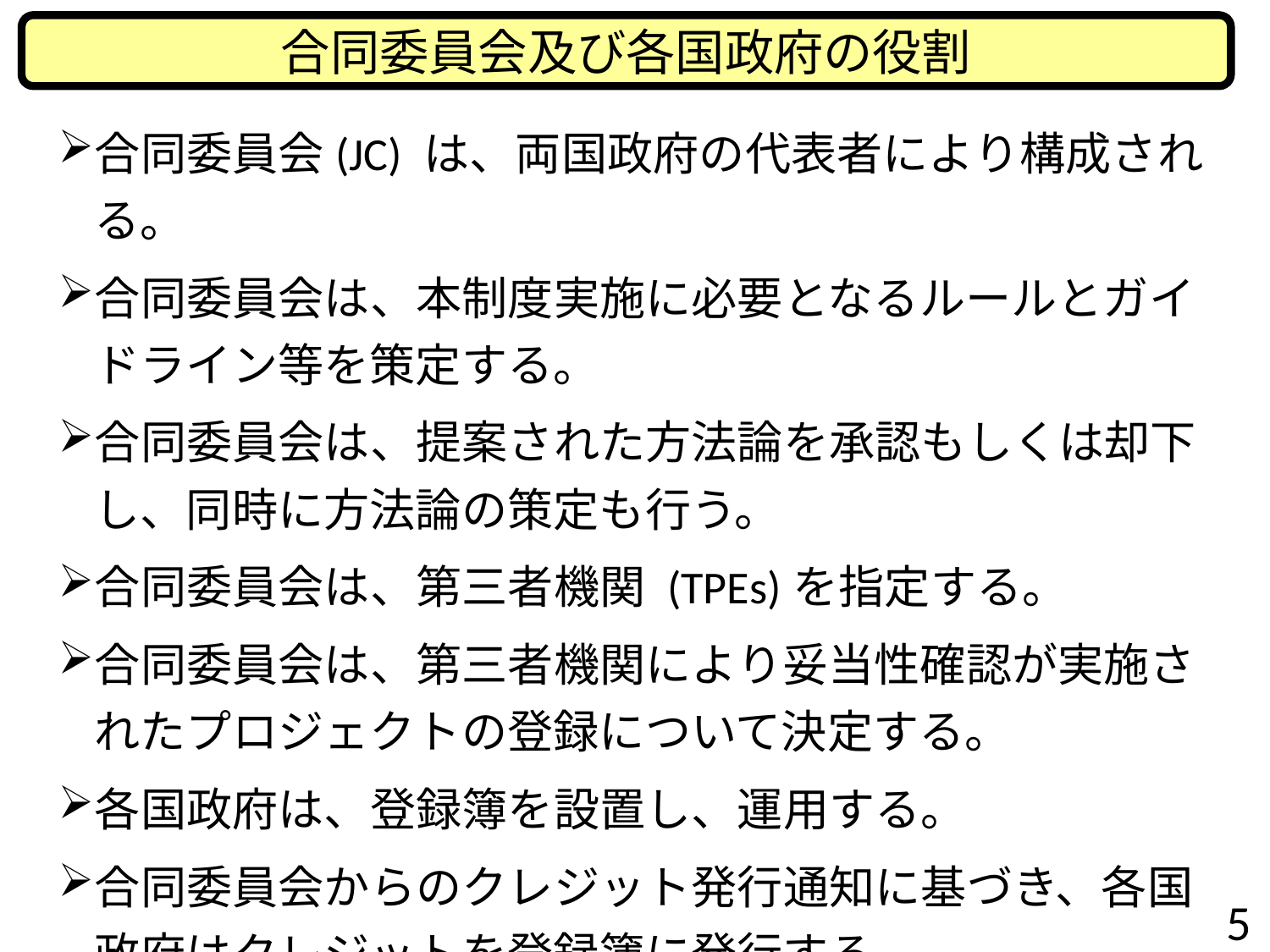

合同委員会及び各国政府の役割
合同委員会(JC) は、両国政府の代表者により構成される。
合同委員会は、本制度実施に必要となるルールとガイドライン等を策定する。
合同委員会は、提案された方法論を承認もしくは却下し、同時に方法論の策定も行う。
合同委員会は、第三者機関 (TPEs)を指定する。
合同委員会は、第三者機関により妥当性確認が実施されたプロジェクトの登録について決定する。
各国政府は、登録簿を設置し、運用する。
合同委員会からのクレジット発行通知に基づき、各国政府はクレジットを登録簿に発行する。
5